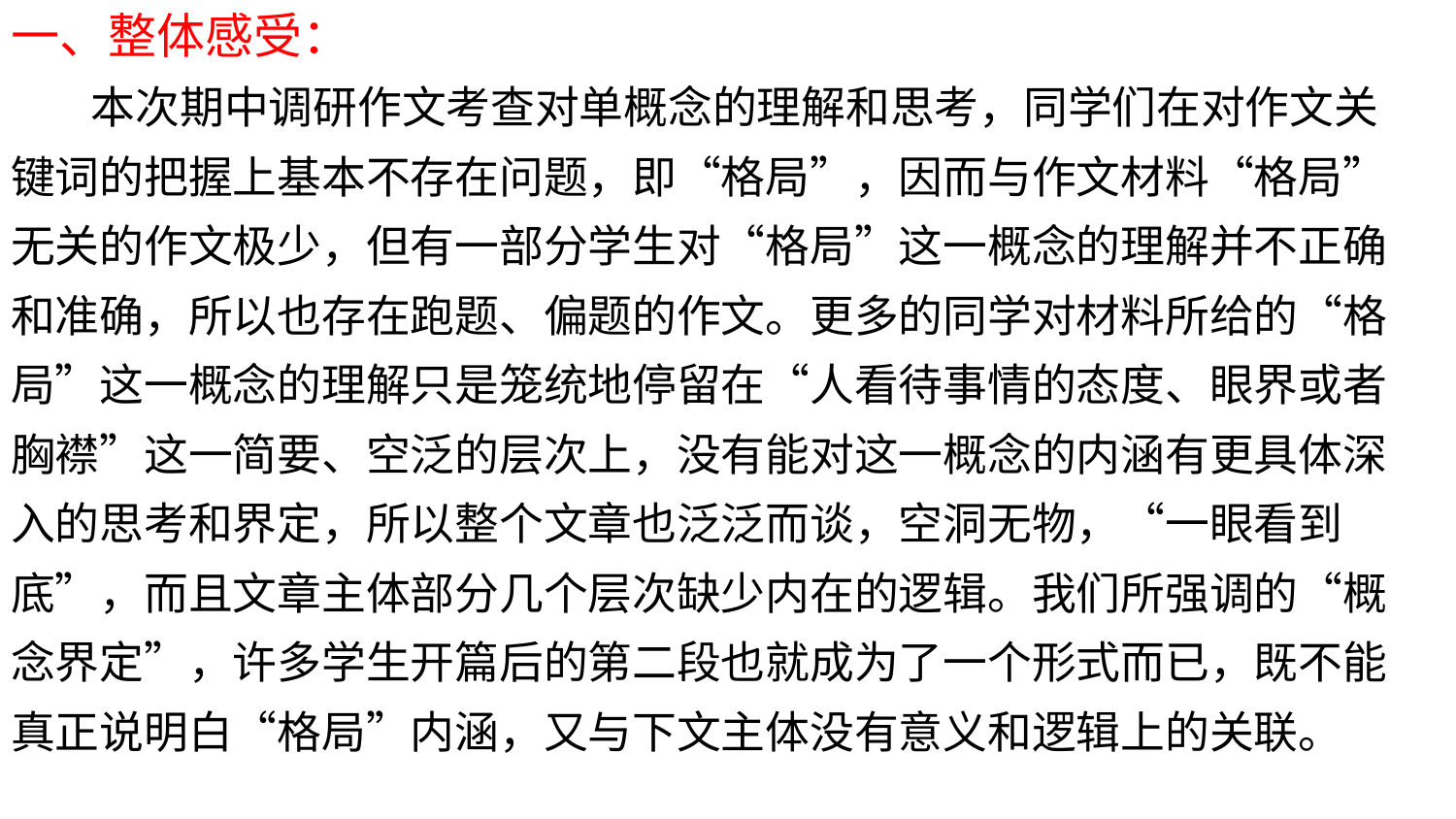

一、整体感受：
       本次期中调研作文考查对单概念的理解和思考，同学们在对作文关键词的把握上基本不存在问题，即“格局”，因而与作文材料“格局”无关的作文极少，但有一部分学生对“格局”这一概念的理解并不正确和准确，所以也存在跑题、偏题的作文。更多的同学对材料所给的“格局”这一概念的理解只是笼统地停留在“人看待事情的态度、眼界或者胸襟”这一简要、空泛的层次上，没有能对这一概念的内涵有更具体深入的思考和界定，所以整个文章也泛泛而谈，空洞无物，“一眼看到底”，而且文章主体部分几个层次缺少内在的逻辑。我们所强调的“概念界定”，许多学生开篇后的第二段也就成为了一个形式而已，既不能真正说明白“格局”内涵，又与下文主体没有意义和逻辑上的关联。